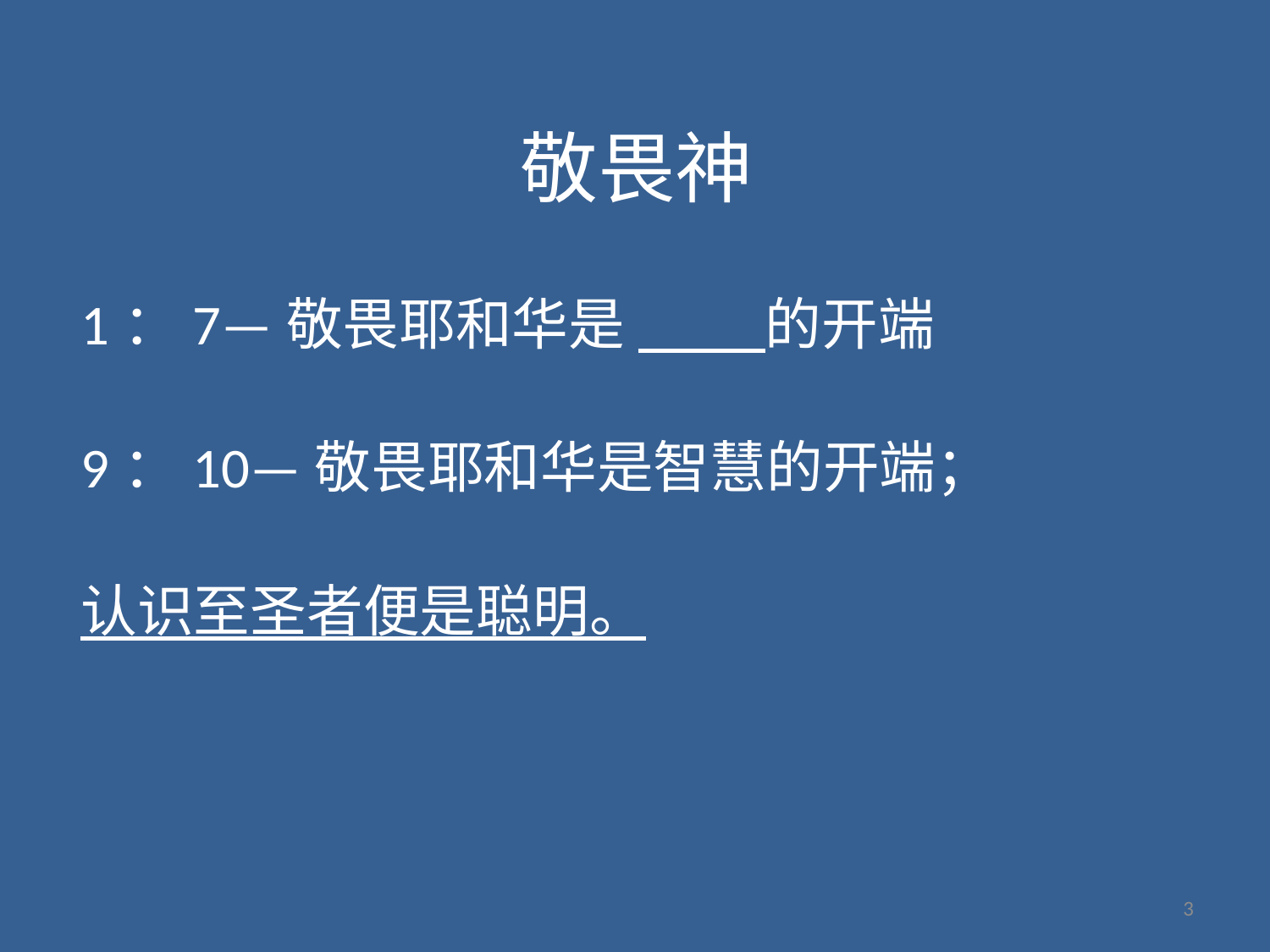

敬畏神
1：7—敬畏耶和华是           的开端
9：10—敬畏耶和华是智慧的开端；
认识至圣者便是聪明。
3